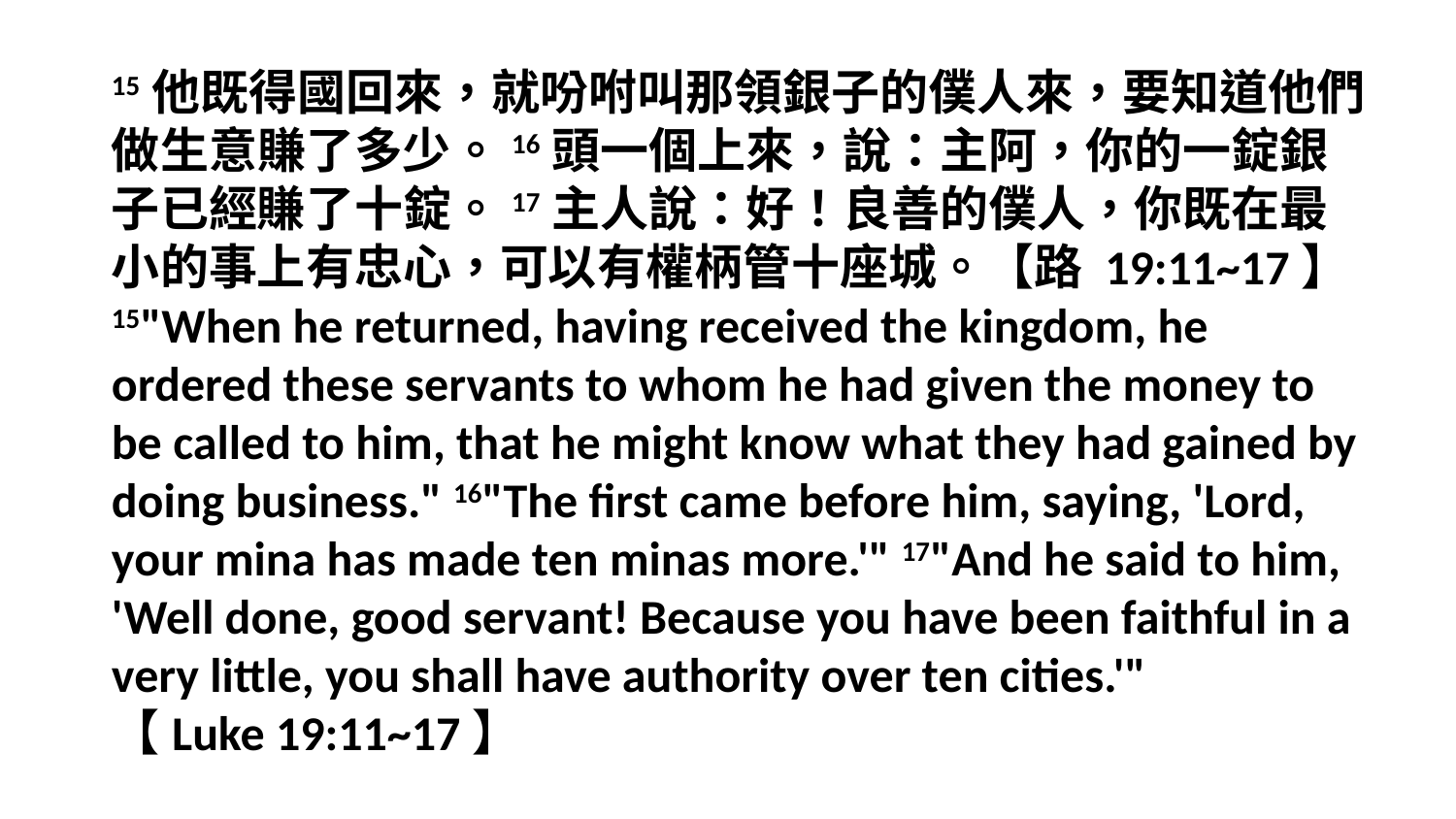

15他既得國回來，就吩咐叫那領銀子的僕人來，要知道他們做生意賺了多少。16頭一個上來，說：主阿，你的一錠銀子已經賺了十錠。17主人說：好！良善的僕人，你既在最小的事上有忠心，可以有權柄管十座城。【路 19:11~17】
15"When he returned, having received the kingdom, he ordered these servants to whom he had given the money to be called to him, that he might know what they had gained by doing business." 16"The first came before him, saying, 'Lord, your mina has made ten minas more.'" 17"And he said to him, 'Well done, good servant! Because you have been faithful in a very little, you shall have authority over ten cities.'"
【Luke 19:11~17】